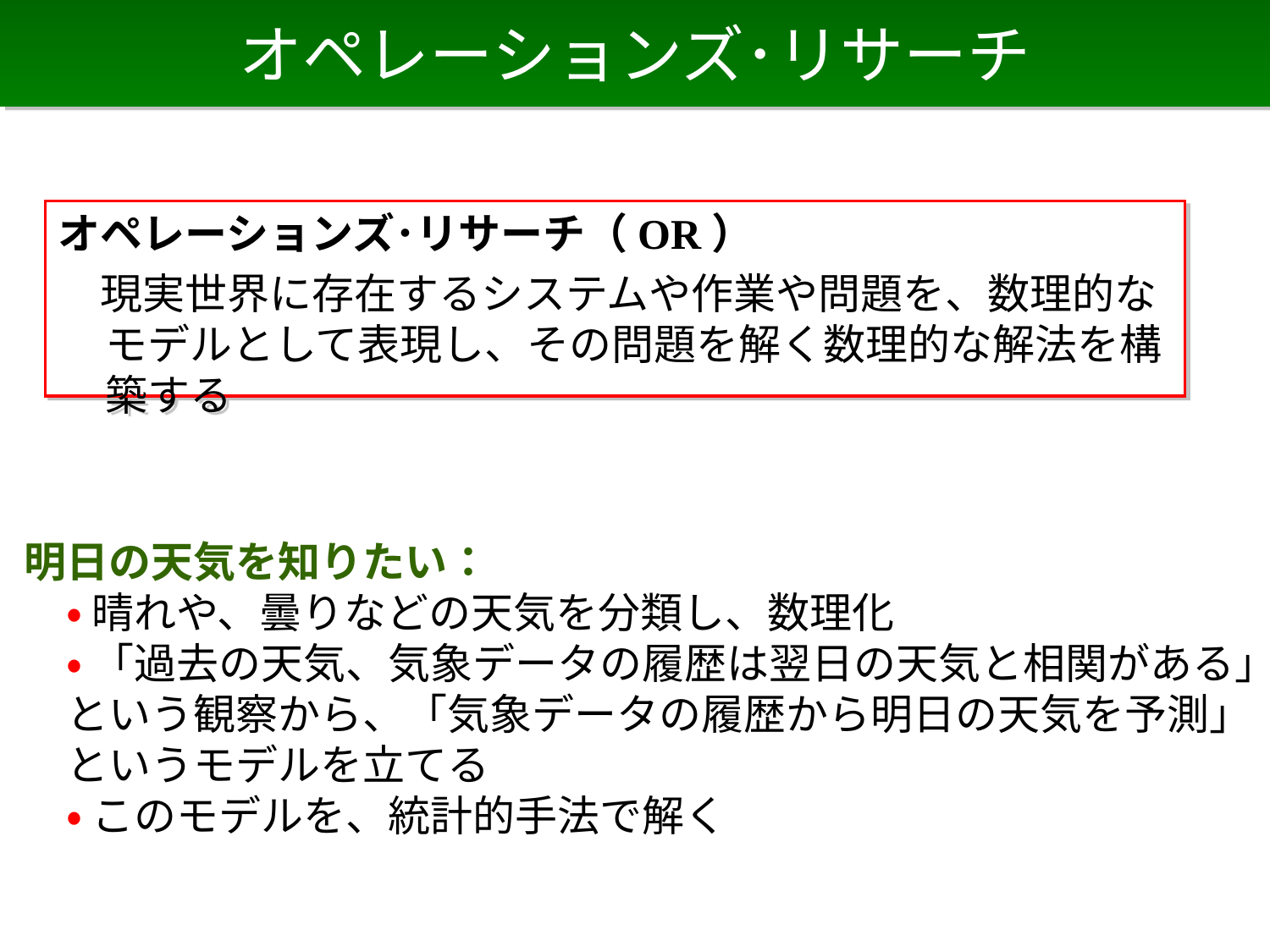

# オペレーションズ･リサーチ
オペレーションズ･リサーチ（OR）
　現実世界に存在するシステムや作業や問題を、数理的なモデルとして表現し、その問題を解く数理的な解法を構築する

明日の天気を知りたい：
　• 晴れや、曇りなどの天気を分類し、数理化
　• 「過去の天気、気象データの履歴は翌日の天気と相関がある」
　という観察から、「気象データの履歴から明日の天気を予測」
　というモデルを立てる
　• このモデルを、統計的手法で解く